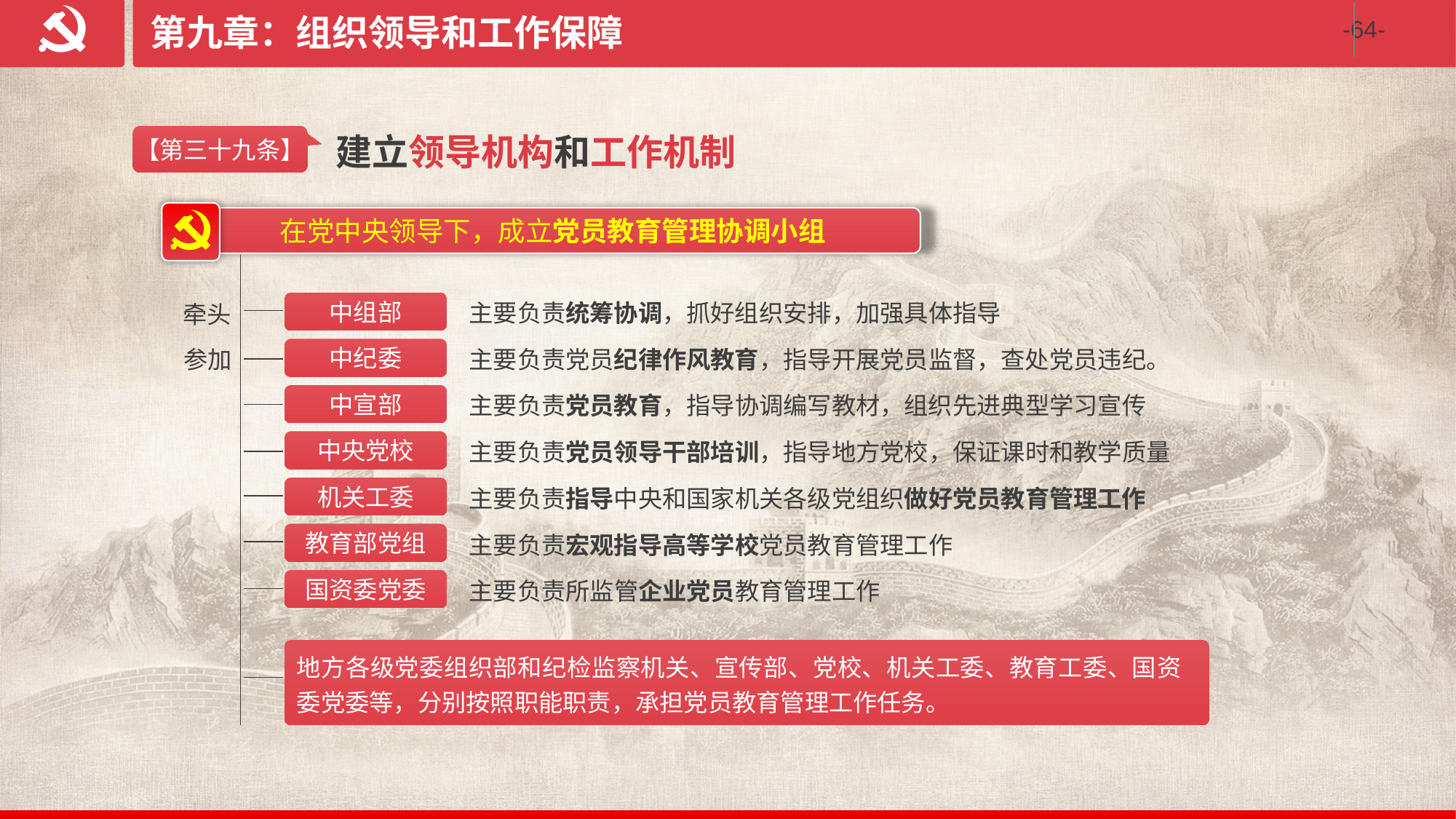

第九章：组织领导和工作保障
建立领导机构和工作机制
【第三十九条】

在党中央领导下，成立党员教育管理协调小组
主要负责统筹协调，抓好组织安排，加强具体指导
中组部
牵头
主要负责党员纪律作风教育，指导开展党员监督，查处党员违纪。
中纪委
参加
主要负责党员教育，指导协调编写教材，组织先进典型学习宣传
中宣部
主要负责党员领导干部培训，指导地方党校，保证课时和教学质量
中央党校
主要负责指导中央和国家机关各级党组织做好党员教育管理工作
机关工委
主要负责宏观指导高等学校党员教育管理工作
教育部党组
主要负责所监管企业党员教育管理工作
国资委党委

地方各级党委组织部和纪检监察机关、宣传部、党校、机关工委、教育工委、国资委党委等，分别按照职能职责，承担党员教育管理工作任务。